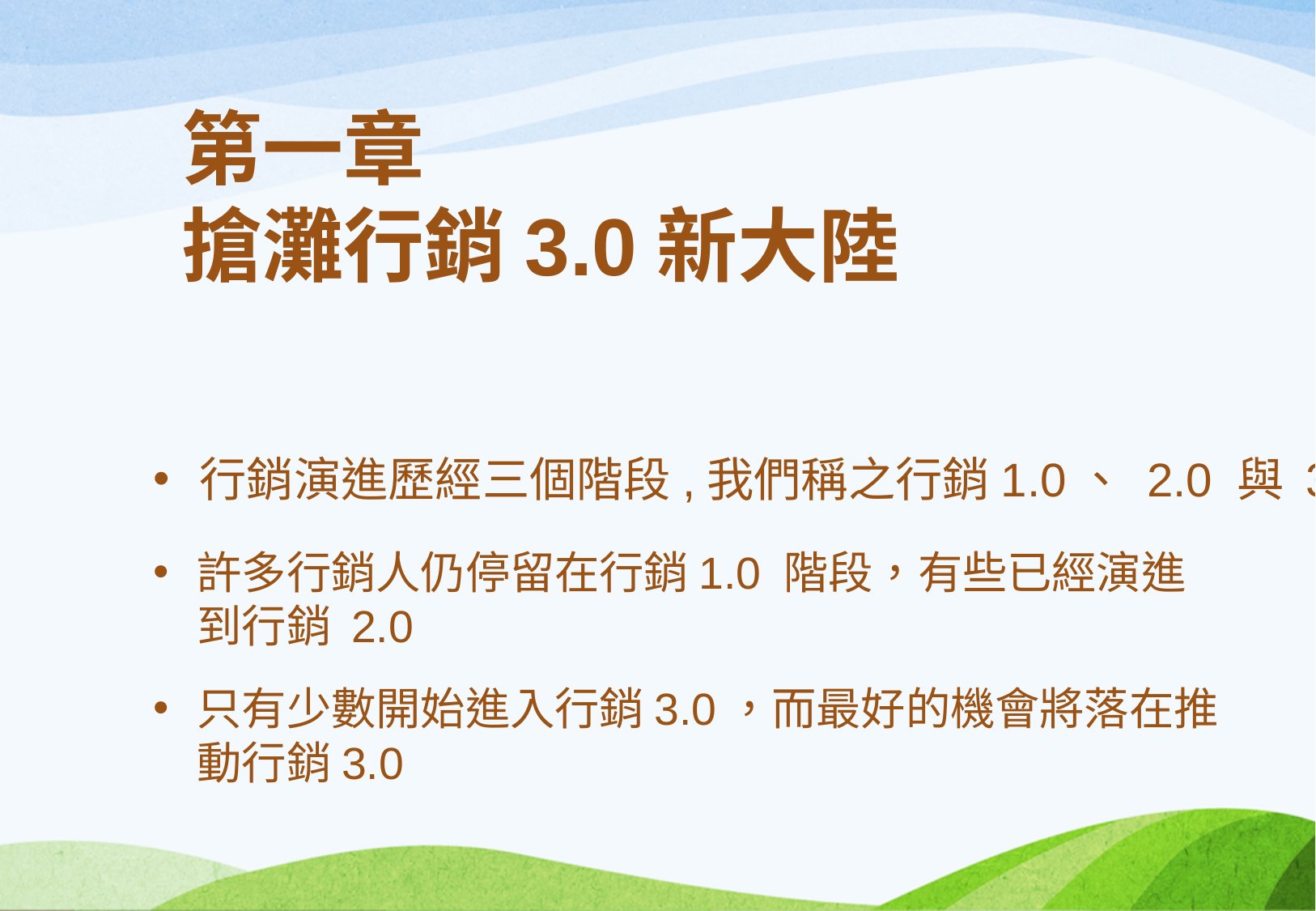

第一章
搶灘行銷3.0新大陸

# 行銷演進歷經三個階段,我們稱之行銷1.0、 2.0 與 3.0

許多行銷人仍停留在行銷1.0 階段，有些已經演進到行銷 2.0
只有少數開始進入行銷3.0，而最好的機會將落在推動行銷3.0